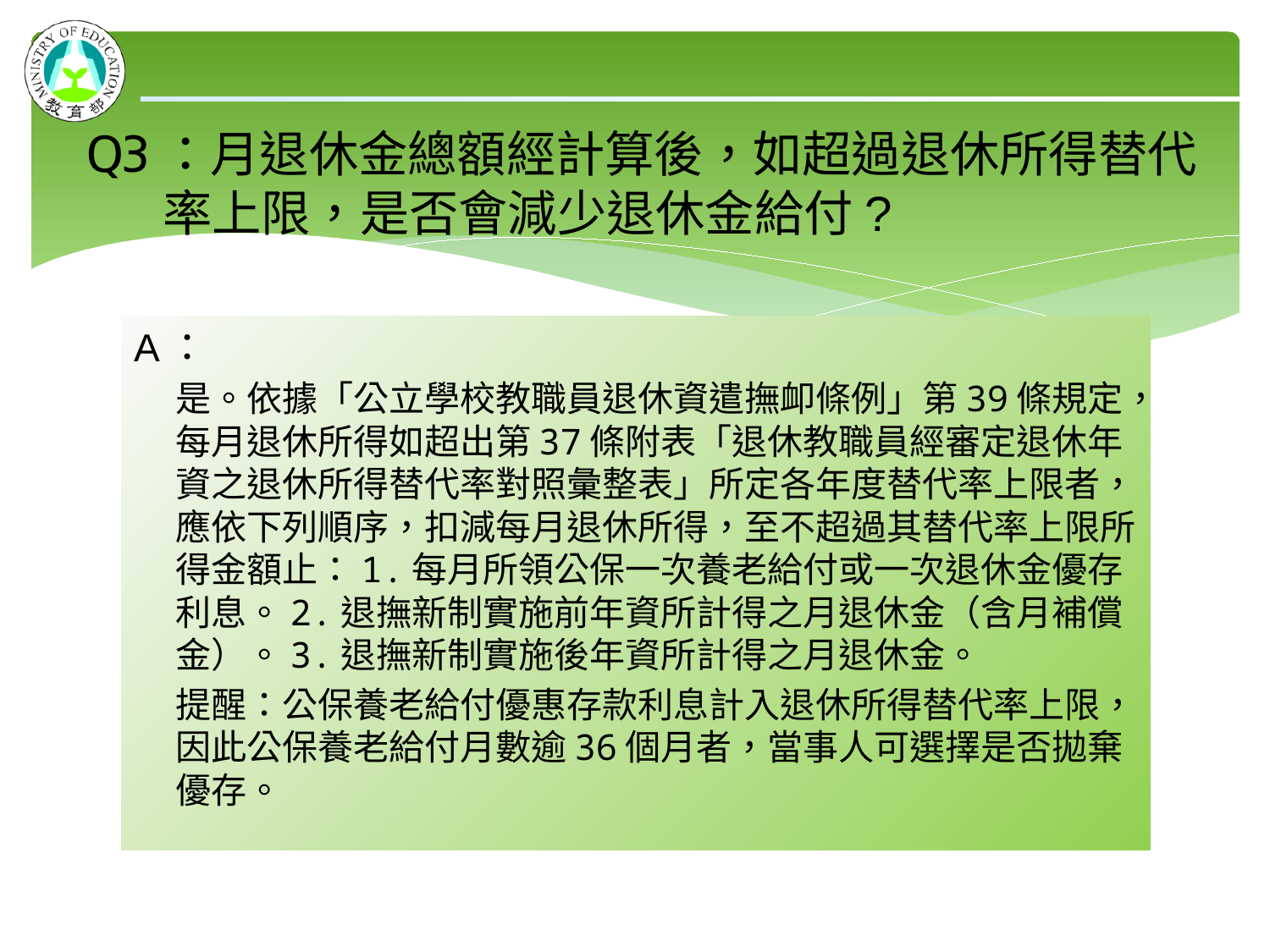

# Q3：月退休金總額經計算後，如超過退休所得替代率上限，是否會減少退休金給付?
A：
是。依據「公立學校教職員退休資遣撫卹條例」第39條規定，每月退休所得如超出第37條附表「退休教職員經審定退休年資之退休所得替代率對照彙整表」所定各年度替代率上限者，應依下列順序，扣減每月退休所得，至不超過其替代率上限所得金額止：1.每月所領公保一次養老給付或一次退休金優存利息。2.退撫新制實施前年資所計得之月退休金（含月補償金）。3.退撫新制實施後年資所計得之月退休金。
提醒：公保養老給付優惠存款利息計入退休所得替代率上限，因此公保養老給付月數逾36個月者，當事人可選擇是否拋棄優存。